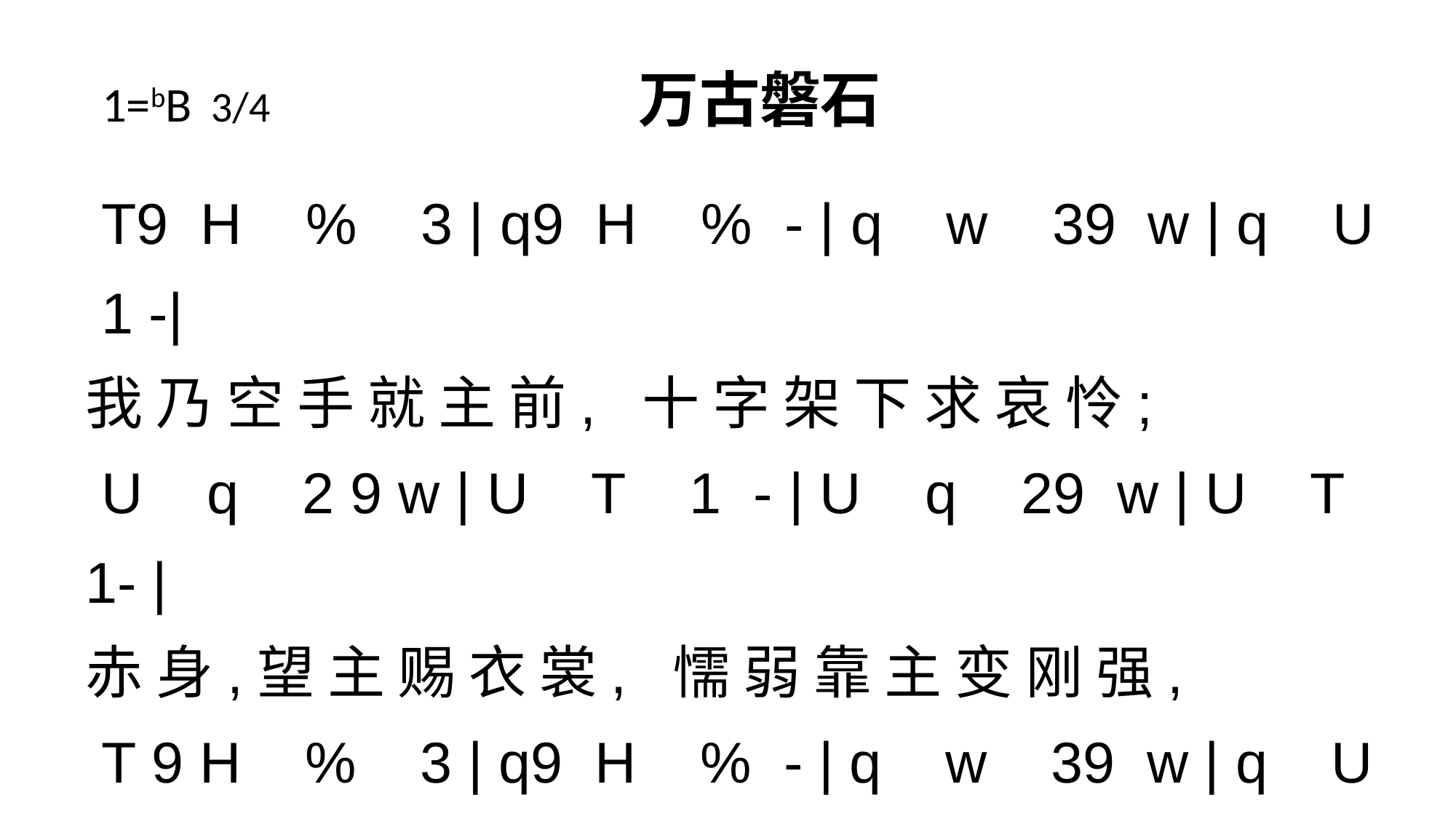

# 1=bB  3/4                           万古磐石
 T9  H    %    3 | q9  H    %  - | q    w    39  w | q    U    1 -|
我 乃 空 手 就 主 前,  十 字 架 下 求 哀 怜;
 U    q    2 9 w | U    T    1  - | U    q    29  w | U    T    1- |
赤 身,望 主 赐 衣 裳,  懦 弱 靠 主 变 刚 强,
 T 9 H    %    3 | q9  H    %  - | q    w    39  w | q    U    1 -\
污 秽 进 到 活 水 旁,  恳 求 洗 我 免 沦 亡。
4-3